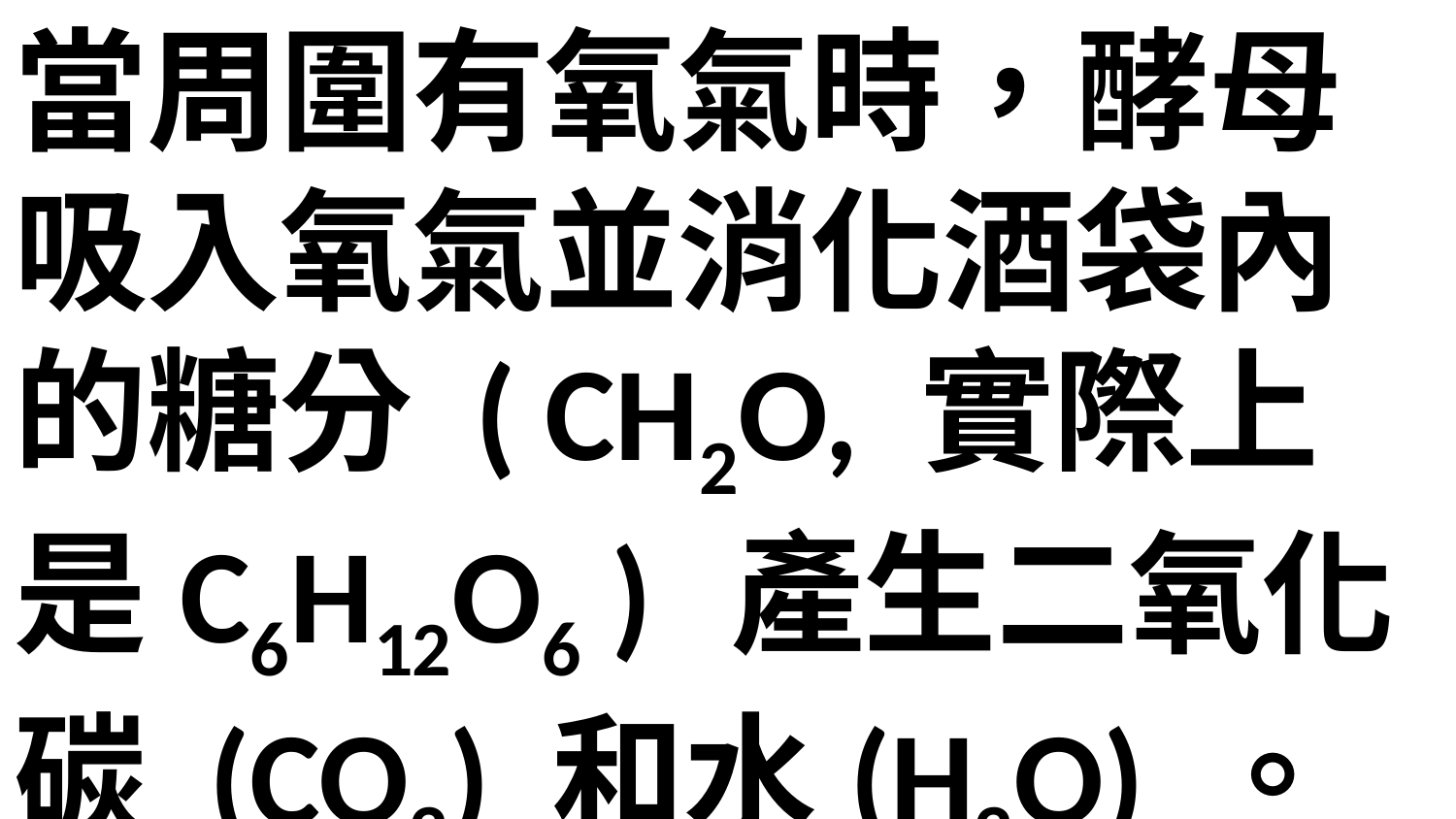

當周圍有氧氣時，酵母吸入氧氣並消化酒袋內的糖分 ( CH2O, 實際上是C6H12O6 )  產生二氧化碳 (CO2) 和水(H2O) 。